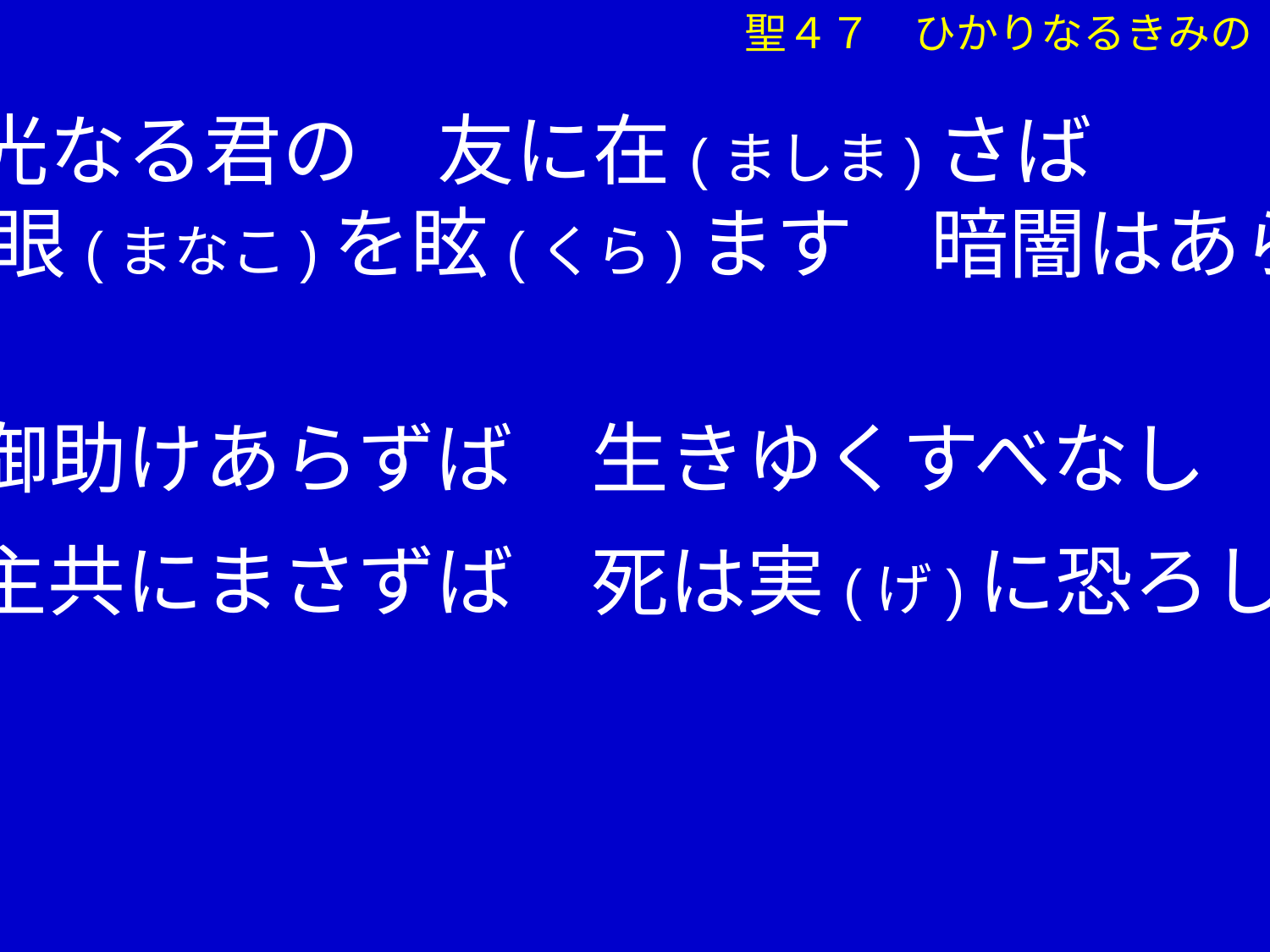

①光なる君の　友に在(ましま)さば
 　眼(まなこ)を眩(くら)ます　暗闇はあらじ

②御助けあらずば　生きゆくすべなし
　 主共にまさずば　死は実(げ)に恐ろし
聖４７　ひかりなるきみの